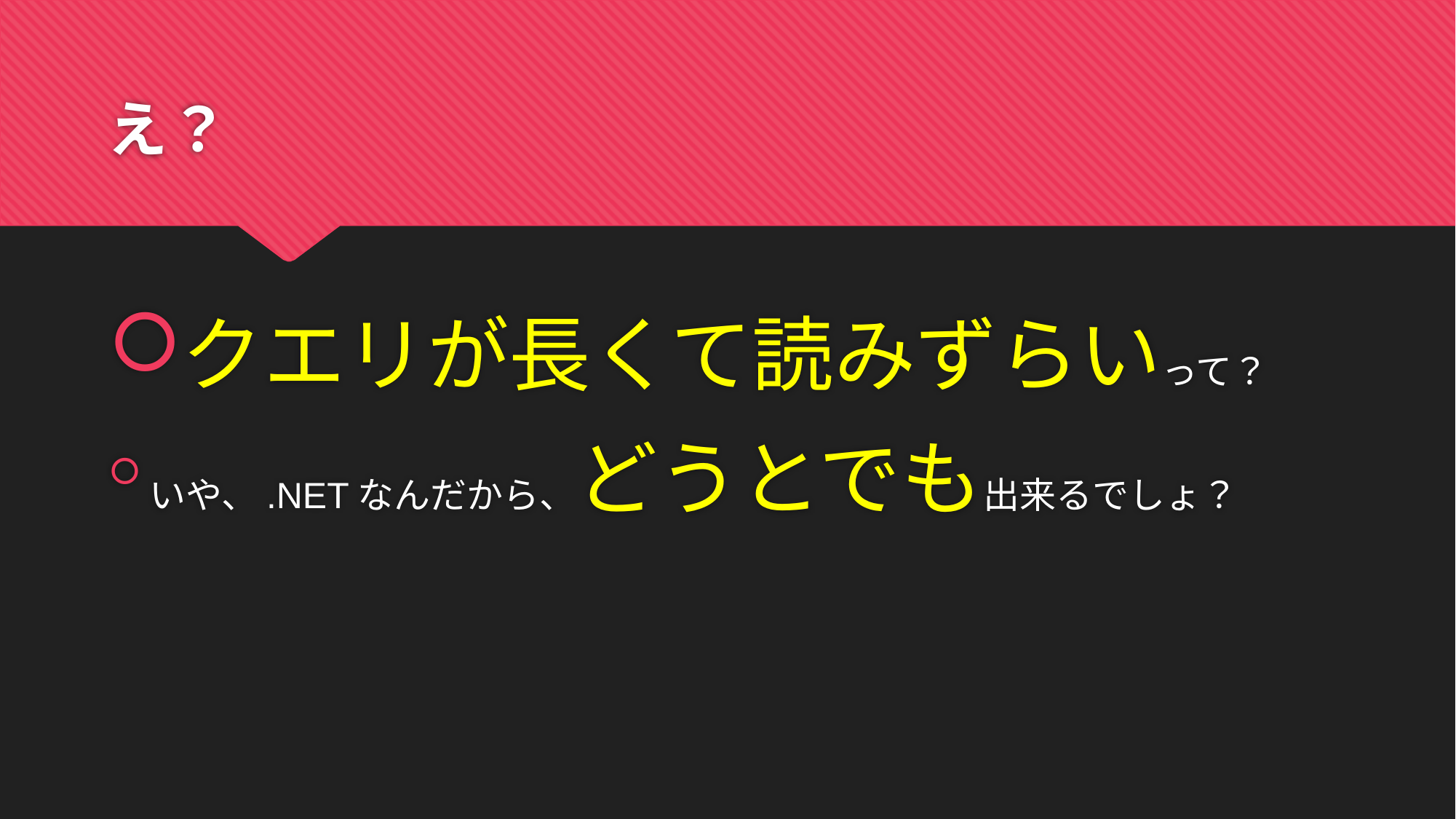

# え？
クエリが長くて読みずらいって？
いや、.NETなんだから、どうとでも出来るでしょ？